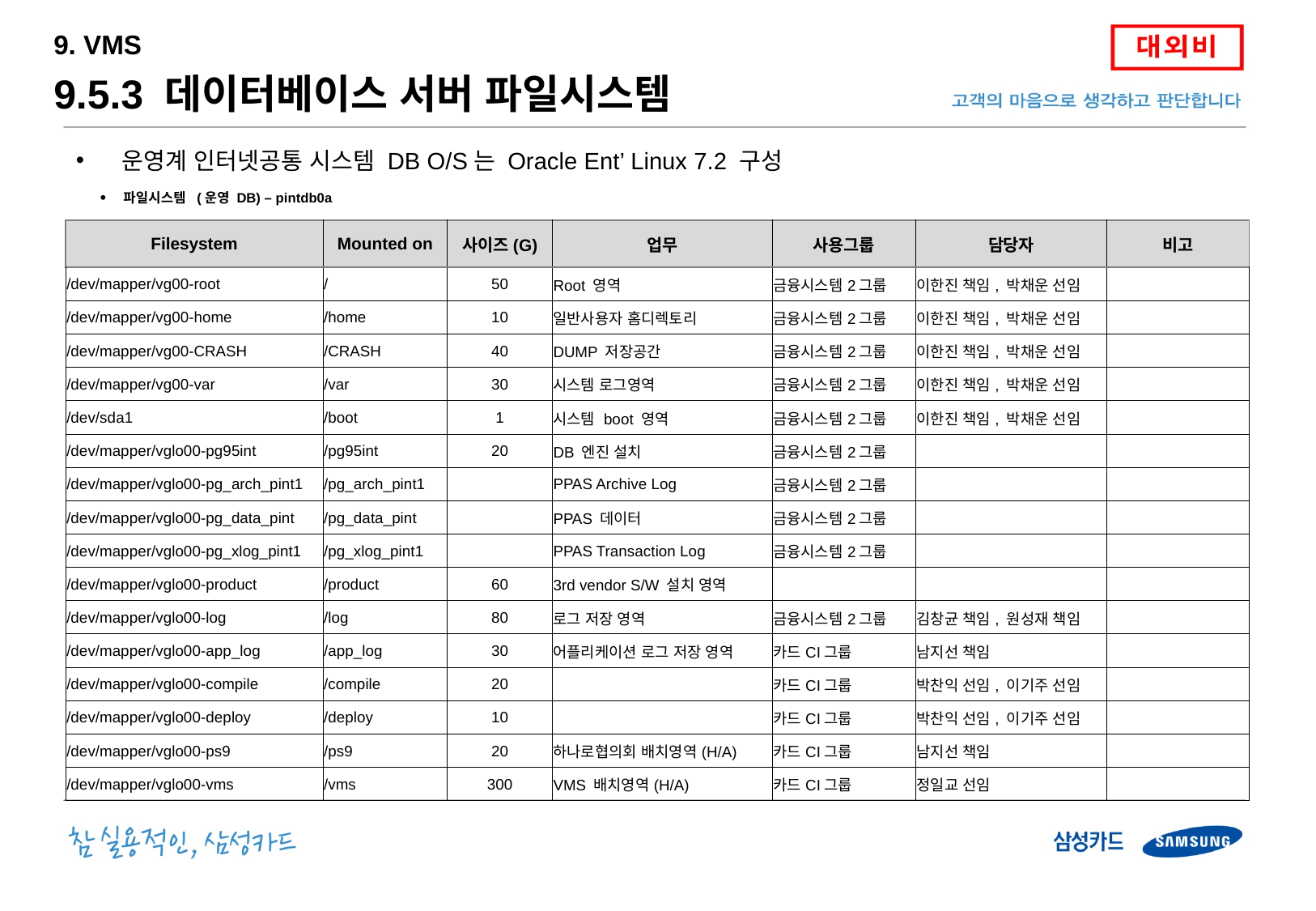

9. VMS
9.5.3 데이터베이스 서버 파일시스템
운영계 인터넷공통 시스템 DB O/S는 Oracle Ent’ Linux 7.2 구성
파일시스템  (운영 DB) – pintdb0a
| Filesystem | Mounted on | 사이즈(G) | 업무 | 사용그룹 | 담당자 | 비고 |
| --- | --- | --- | --- | --- | --- | --- |
| /dev/mapper/vg00-root | / | 50 | Root 영역 | 금융시스템2그룹 | 이한진 책임, 박채운 선임 |  |
| /dev/mapper/vg00-home | /home | 10 | 일반사용자 홈디렉토리 | 금융시스템2그룹 | 이한진 책임, 박채운 선임 |  |
| /dev/mapper/vg00-CRASH | /CRASH | 40 | DUMP 저장공간 | 금융시스템2그룹 | 이한진 책임, 박채운 선임 |  |
| /dev/mapper/vg00-var | /var | 30 | 시스템 로그영역 | 금융시스템2그룹 | 이한진 책임, 박채운 선임 |  |
| /dev/sda1 | /boot | 1 | 시스템 boot 영역 | 금융시스템2그룹 | 이한진 책임, 박채운 선임 |  |
| /dev/mapper/vglo00-pg95int | /pg95int | 20 | DB 엔진 설치 | 금융시스템2그룹 |  |  |
| /dev/mapper/vglo00-pg\_arch\_pint1 | /pg\_arch\_pint1 |  | PPAS Archive Log | 금융시스템2그룹 |  |  |
| /dev/mapper/vglo00-pg\_data\_pint | /pg\_data\_pint |  | PPAS 데이터 | 금융시스템2그룹 |  |  |
| /dev/mapper/vglo00-pg\_xlog\_pint1 | /pg\_xlog\_pint1 |  | PPAS Transaction Log | 금융시스템2그룹 |  |  |
| /dev/mapper/vglo00-product | /product | 60 | 3rd vendor S/W 설치 영역 |  |  |  |
| /dev/mapper/vglo00-log | /log | 80 | 로그 저장 영역 | 금융시스템2그룹 | 김창균 책임, 원성재 책임 |  |
| /dev/mapper/vglo00-app\_log | /app\_log | 30 | 어플리케이션 로그 저장 영역 | 카드CI그룹 | 남지선 책임 |  |
| /dev/mapper/vglo00-compile | /compile | 20 |  | 카드CI그룹 | 박찬익 선임, 이기주 선임 |  |
| /dev/mapper/vglo00-deploy | /deploy | 10 |  | 카드CI그룹 | 박찬익 선임, 이기주 선임 |  |
| /dev/mapper/vglo00-ps9 | /ps9 | 20 | 하나로협의회 배치영역(H/A) | 카드CI그룹 | 남지선 책임 |  |
| /dev/mapper/vglo00-vms | /vms | 300 | VMS 배치영역(H/A) | 카드CI그룹 | 정일교 선임 |  |